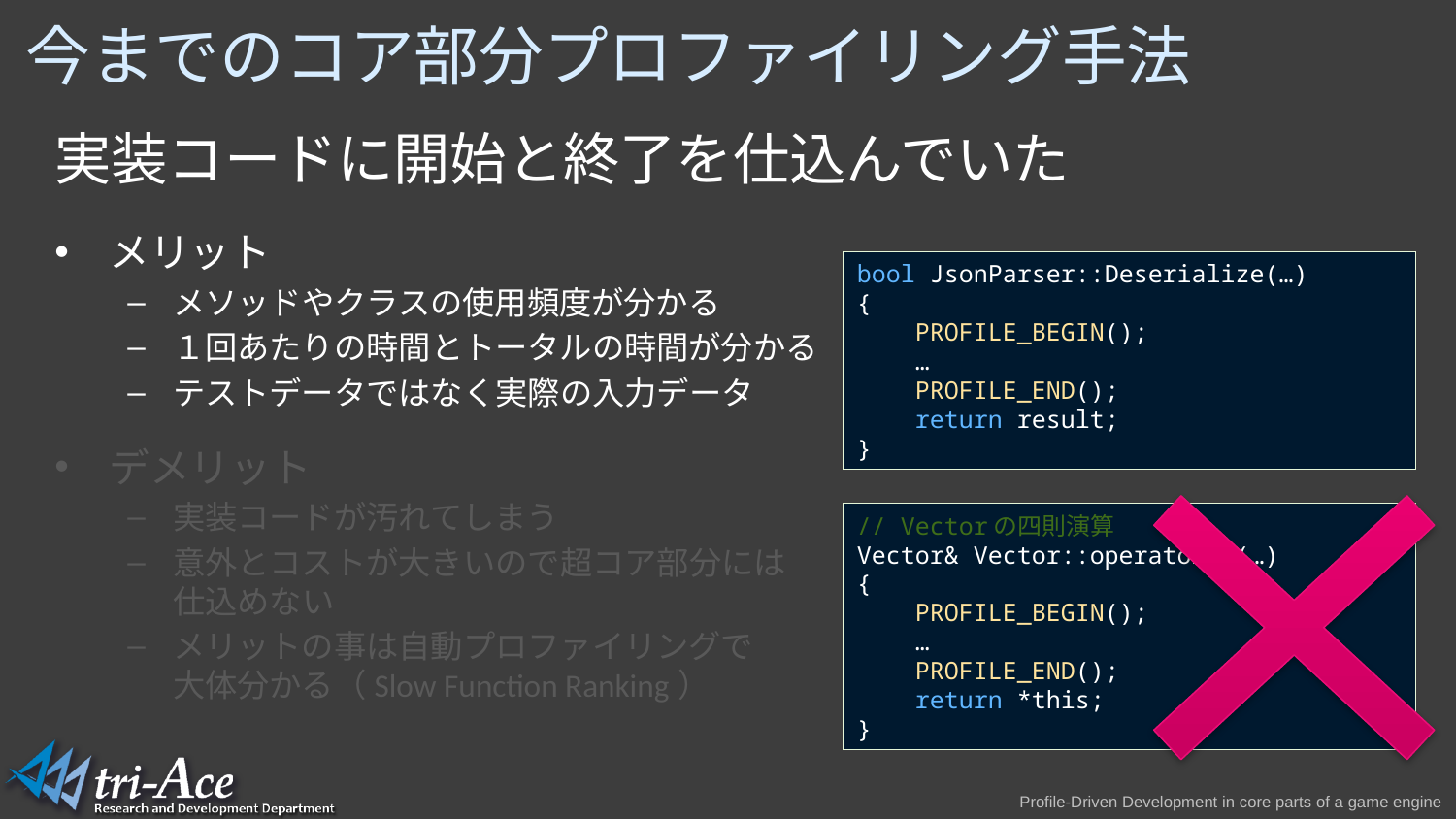

# 今までのコア部分プロファイリング手法
実装コードに開始と終了を仕込んでいた

メリット
メソッドやクラスの使用頻度が分かる
１回あたりの時間とトータルの時間が分かる
テストデータではなく実際の入力データ

デメリット
実装コードが汚れてしまう
意外とコストが大きいので超コア部分には
仕込めない
メリットの事は自動プロファイリングで
大体分かる（Slow Function Ranking）

bool JsonParser::Deserialize(…)
{
    PROFILE_BEGIN();
    …
    PROFILE_END();
    return result;
}

// Vectorの四則演算
Vector& Vector::operator+=(…)
{
    PROFILE_BEGIN();
    …
    PROFILE_END();
    return *this;
}